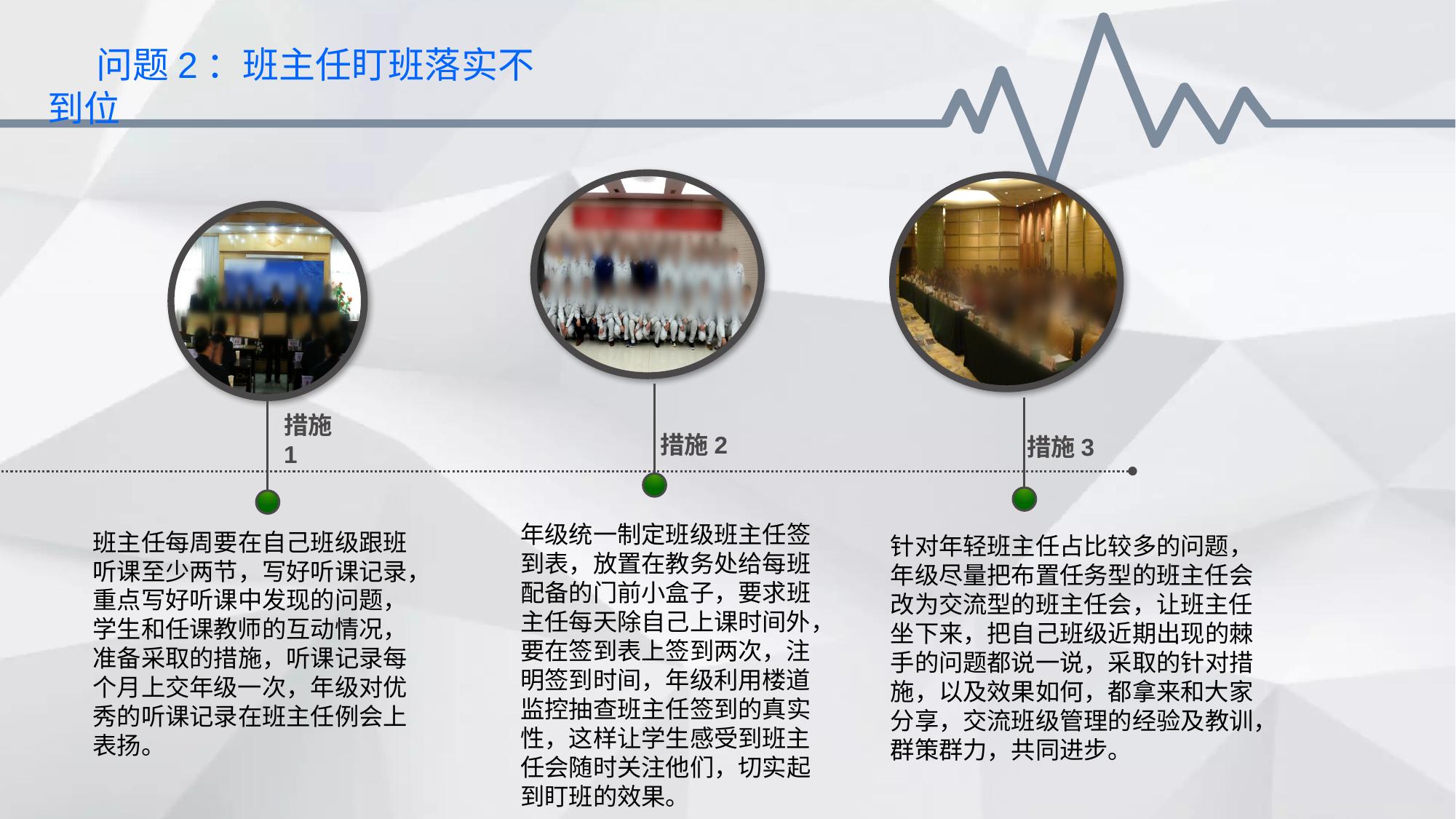

问题2：班主任盯班落实不到位

措施1
措施2
措施3
年级统一制定班级班主任签到表，放置在教务处给每班配备的门前小盒子，要求班主任每天除自己上课时间外，要在签到表上签到两次，注明签到时间，年级利用楼道监控抽查班主任签到的真实性，这样让学生感受到班主任会随时关注他们，切实起到盯班的效果。
班主任每周要在自己班级跟班听课至少两节，写好听课记录，重点写好听课中发现的问题，学生和任课教师的互动情况，准备采取的措施，听课记录每个月上交年级一次，年级对优秀的听课记录在班主任例会上表扬。
针对年轻班主任占比较多的问题，年级尽量把布置任务型的班主任会改为交流型的班主任会，让班主任坐下来，把自己班级近期出现的棘手的问题都说一说，采取的针对措施，以及效果如何，都拿来和大家分享，交流班级管理的经验及教训，群策群力，共同进步。